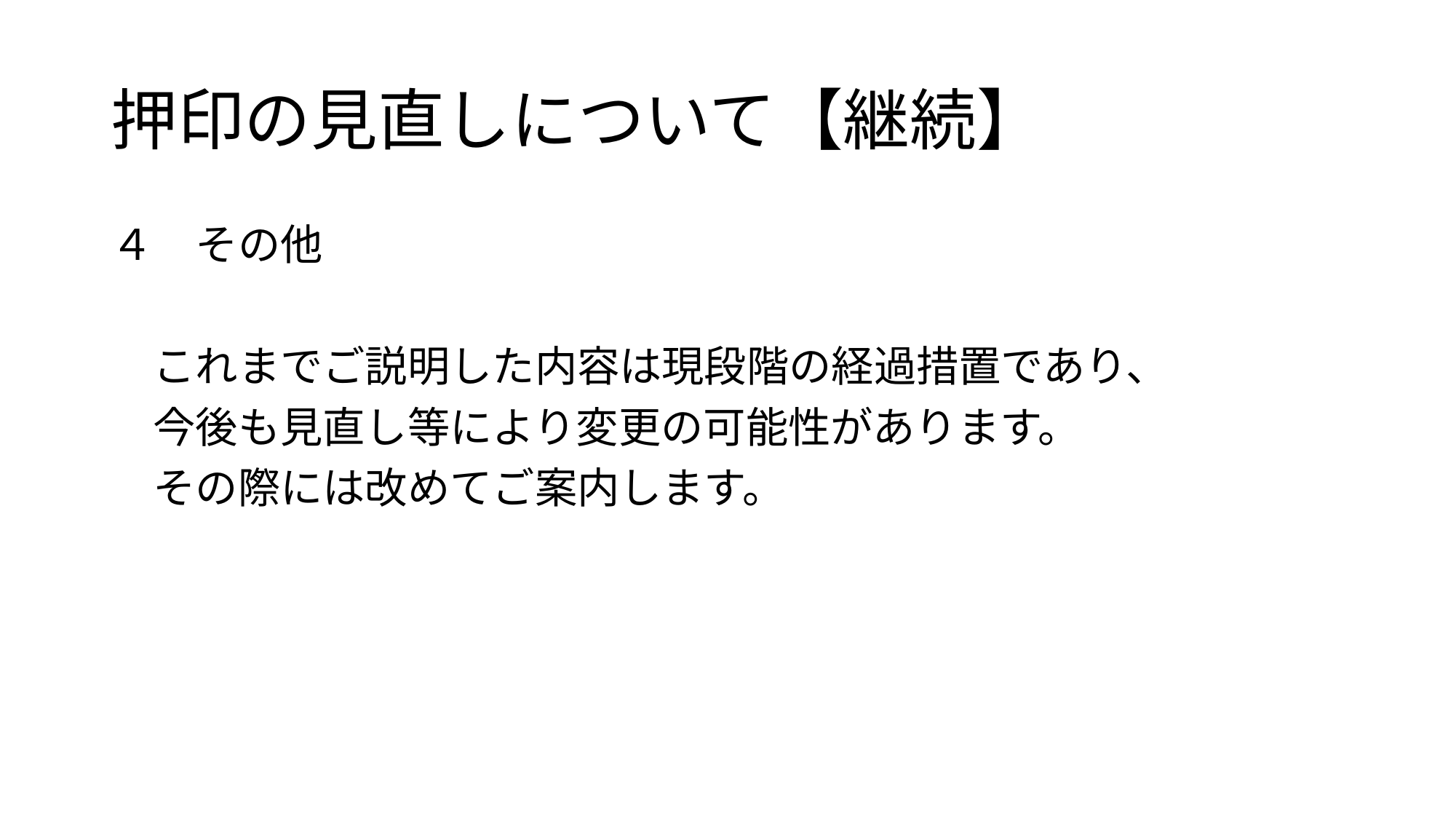

# 押印の見直しについて【継続】
４　その他

　これまでご説明した内容は現段階の経過措置であり、
　今後も見直し等により変更の可能性があります。
　その際には改めてご案内します。